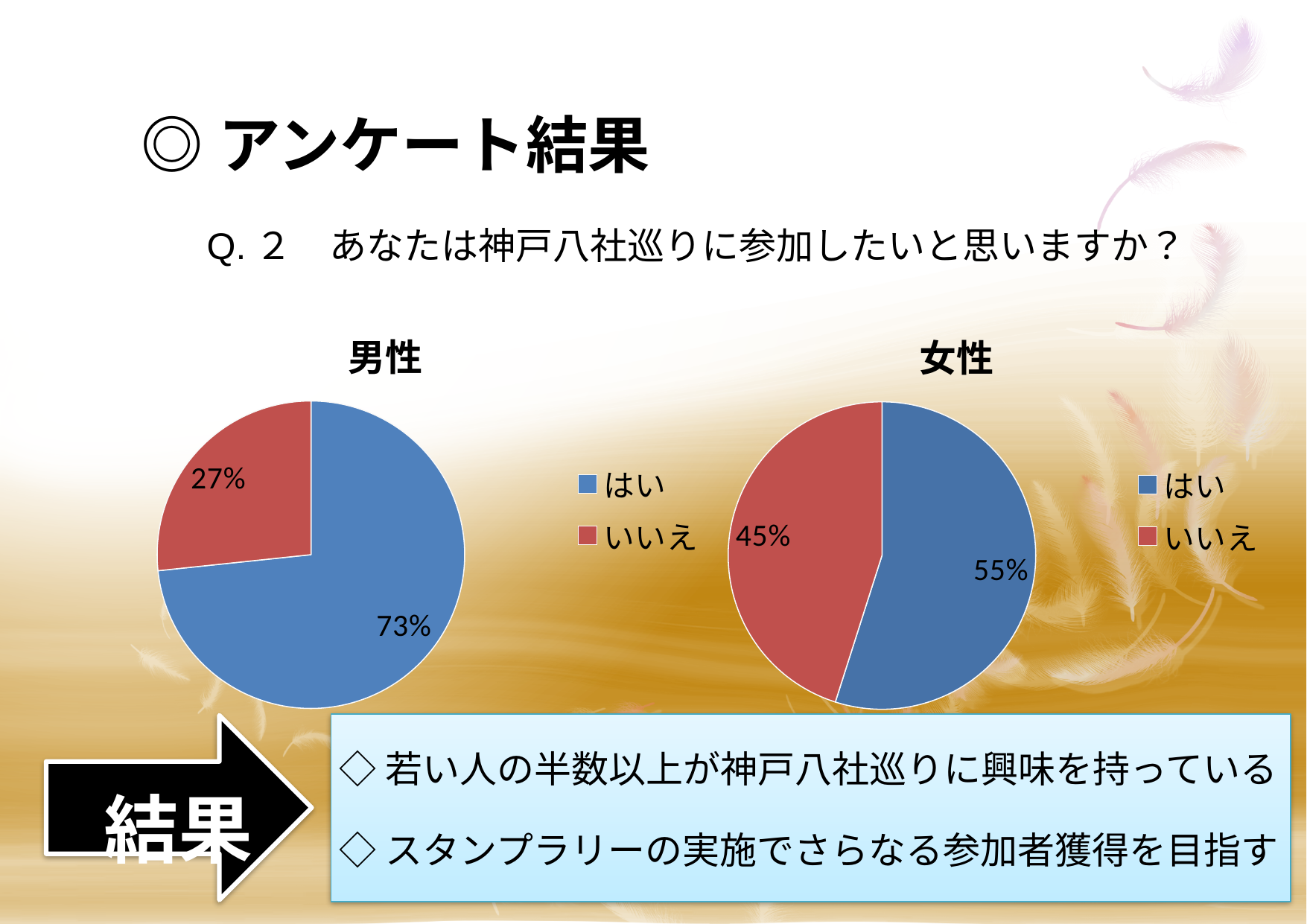

◎アンケート結果

　Q.２　あなたは神戸八社巡りに参加したいと思いますか？

### Chart:

| Category | 男性 |
|---|---|
| はい | 33.0 |
| いいえ | 12.0 |

### Chart:

| Category | 女性 |
|---|---|
| はい | 28.0 |
| いいえ | 23.0 |
 ◇若い人の半数以上が神戸八社巡りに興味を持っている

 ◇スタンプラリーの実施でさらなる参加者獲得を目指す

結果